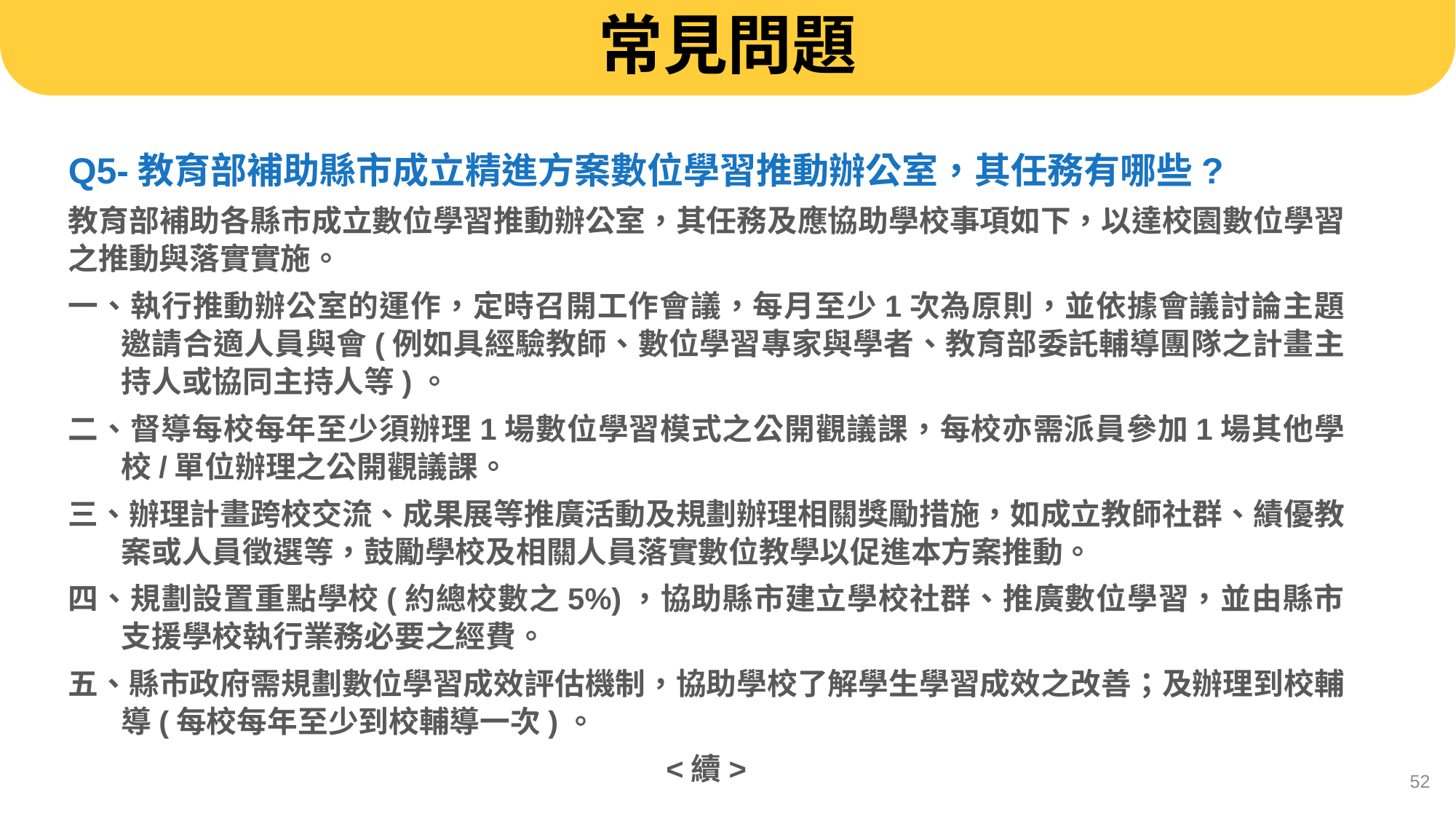

# 常見問題
Q5-教育部補助縣市成立精進方案數位學習推動辦公室，其任務有哪些?
教育部補助各縣市成立數位學習推動辦公室，其任務及應協助學校事項如下，以達校園數位學習之推動與落實實施。
一、執行推動辦公室的運作，定時召開工作會議，每月至少1次為原則，並依據會議討論主題邀請合適人員與會(例如具經驗教師、數位學習專家與學者、教育部委託輔導團隊之計畫主持人或協同主持人等)。
二、督導每校每年至少須辦理1場數位學習模式之公開觀議課，每校亦需派員參加1場其他學校/單位辦理之公開觀議課。
三、辦理計畫跨校交流、成果展等推廣活動及規劃辦理相關獎勵措施，如成立教師社群、績優教案或人員徵選等，鼓勵學校及相關人員落實數位教學以促進本方案推動。
四、規劃設置重點學校(約總校數之5%)，協助縣市建立學校社群、推廣數位學習，並由縣市支援學校執行業務必要之經費。
五、縣市政府需規劃數位學習成效評估機制，協助學校了解學生學習成效之改善；及辦理到校輔導(每校每年至少到校輔導一次)。
<續>
52